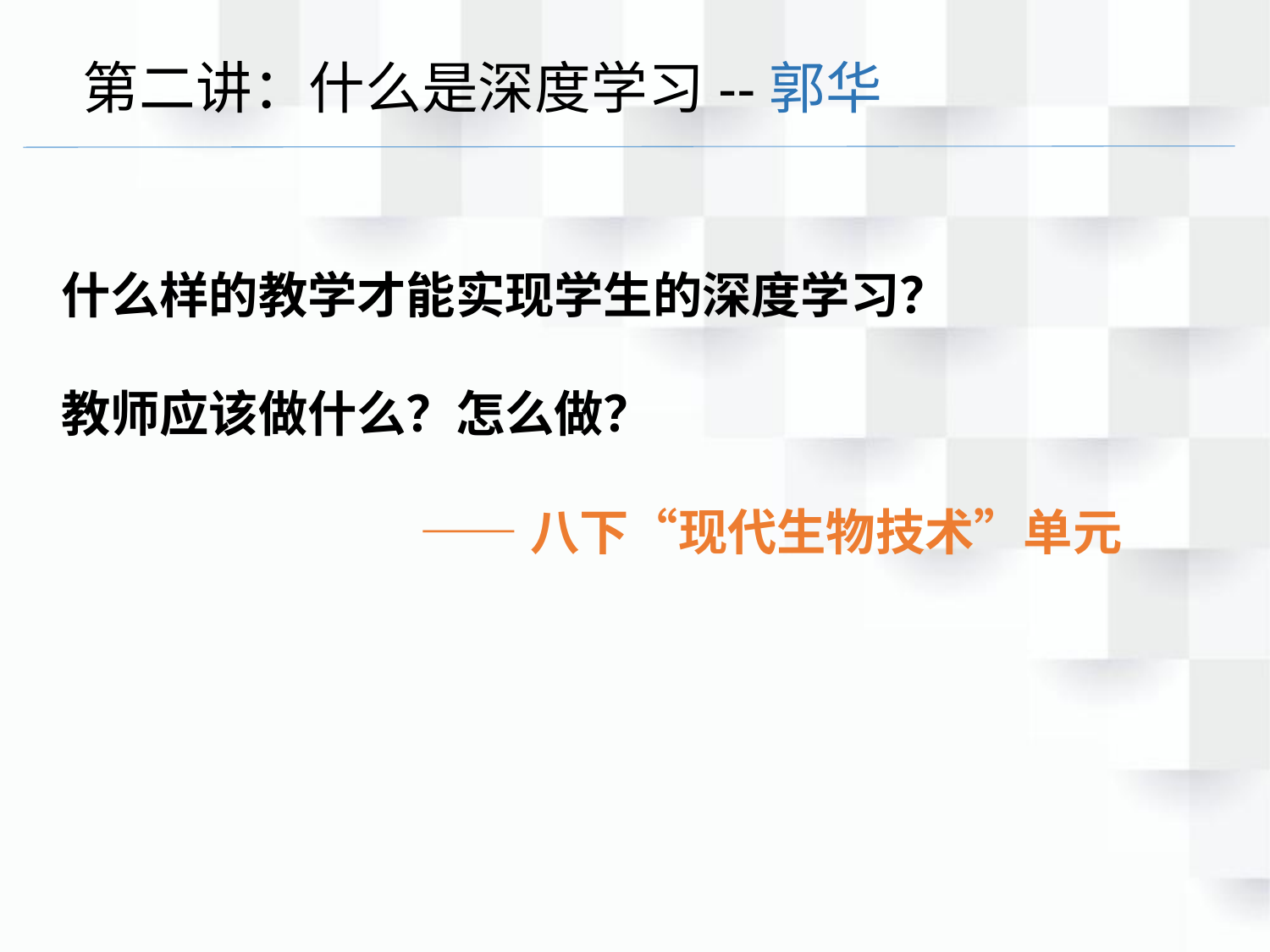

第二讲：什么是深度学习--郭华
什么样的教学才能实现学生的深度学习？

教师应该做什么？怎么做？

                                ——八下“现代生物技术”单元